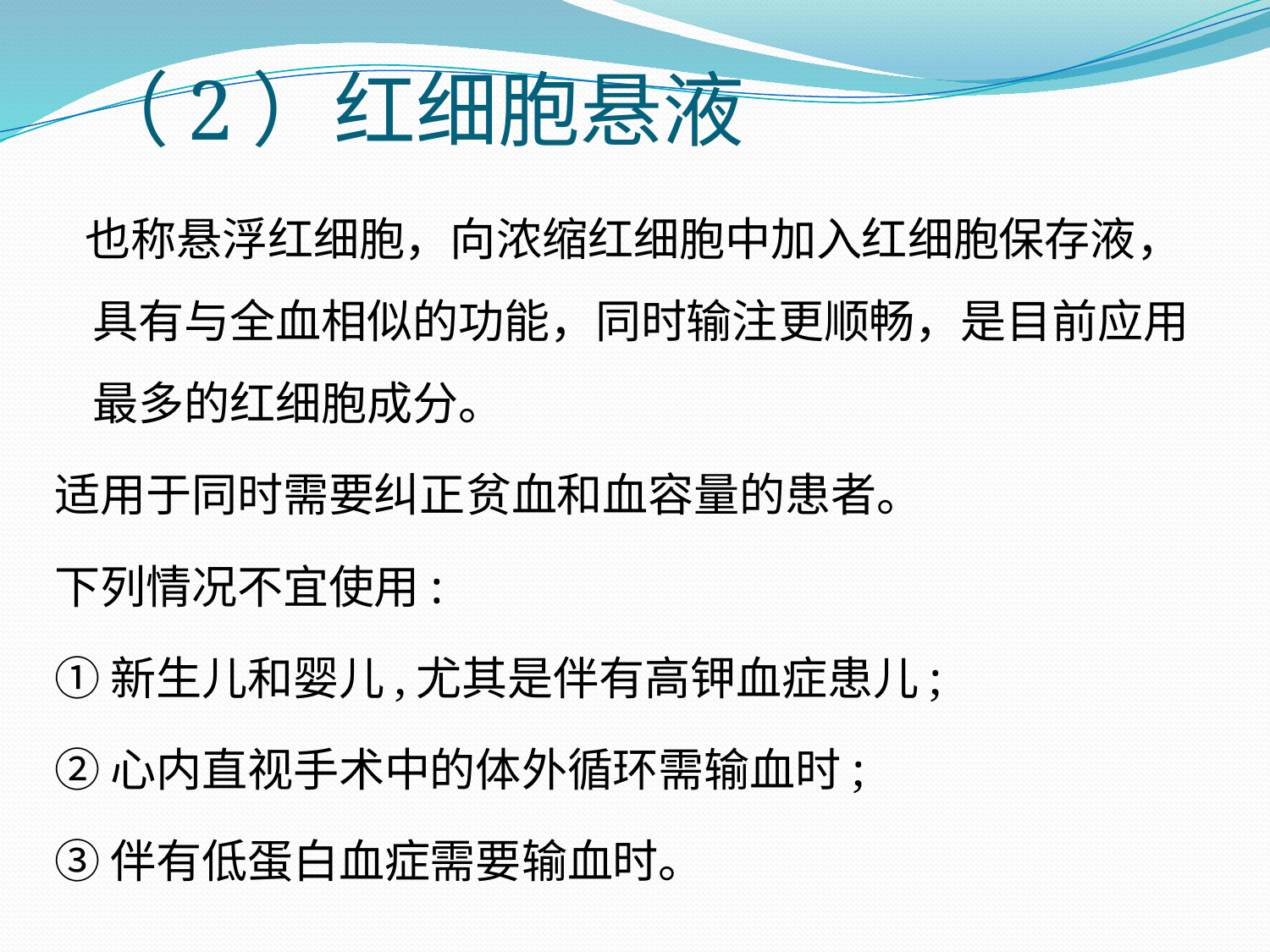

# （2）红细胞悬液
  也称悬浮红细胞，向浓缩红细胞中加入红细胞保存液，具有与全血相似的功能，同时输注更顺畅，是目前应用最多的红细胞成分。
适用于同时需要纠正贫血和血容量的患者。
下列情况不宜使用:
①新生儿和婴儿,尤其是伴有高钾血症患儿;
②心内直视手术中的体外循环需输血时;
③伴有低蛋白血症需要输血时。